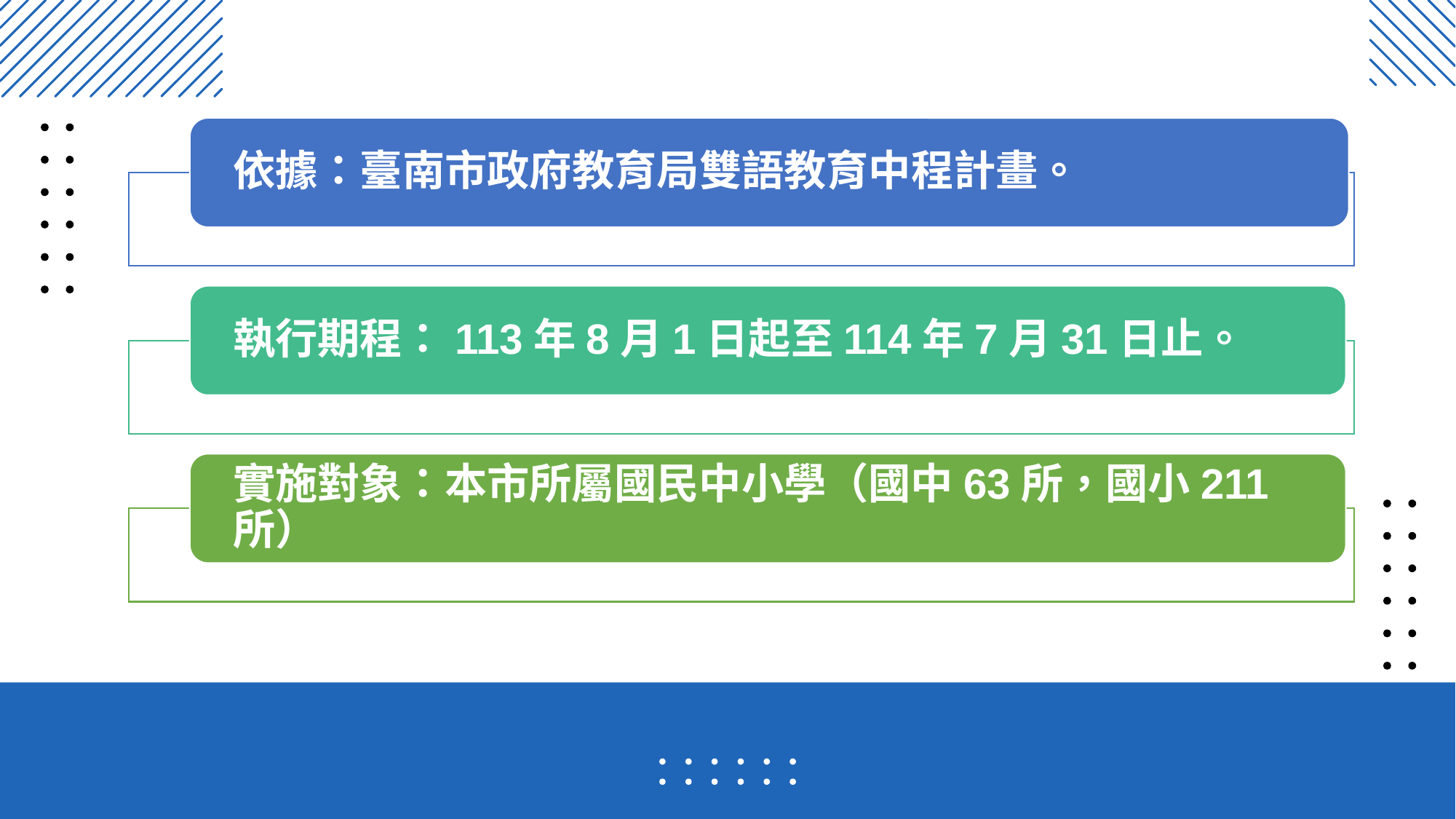

依據：臺南市政府教育局雙語教育中程計畫。
執行期程：113年8月1日起至114年7月31日止。
實施對象：本市所屬國民中小學（國中63所，國小211所）